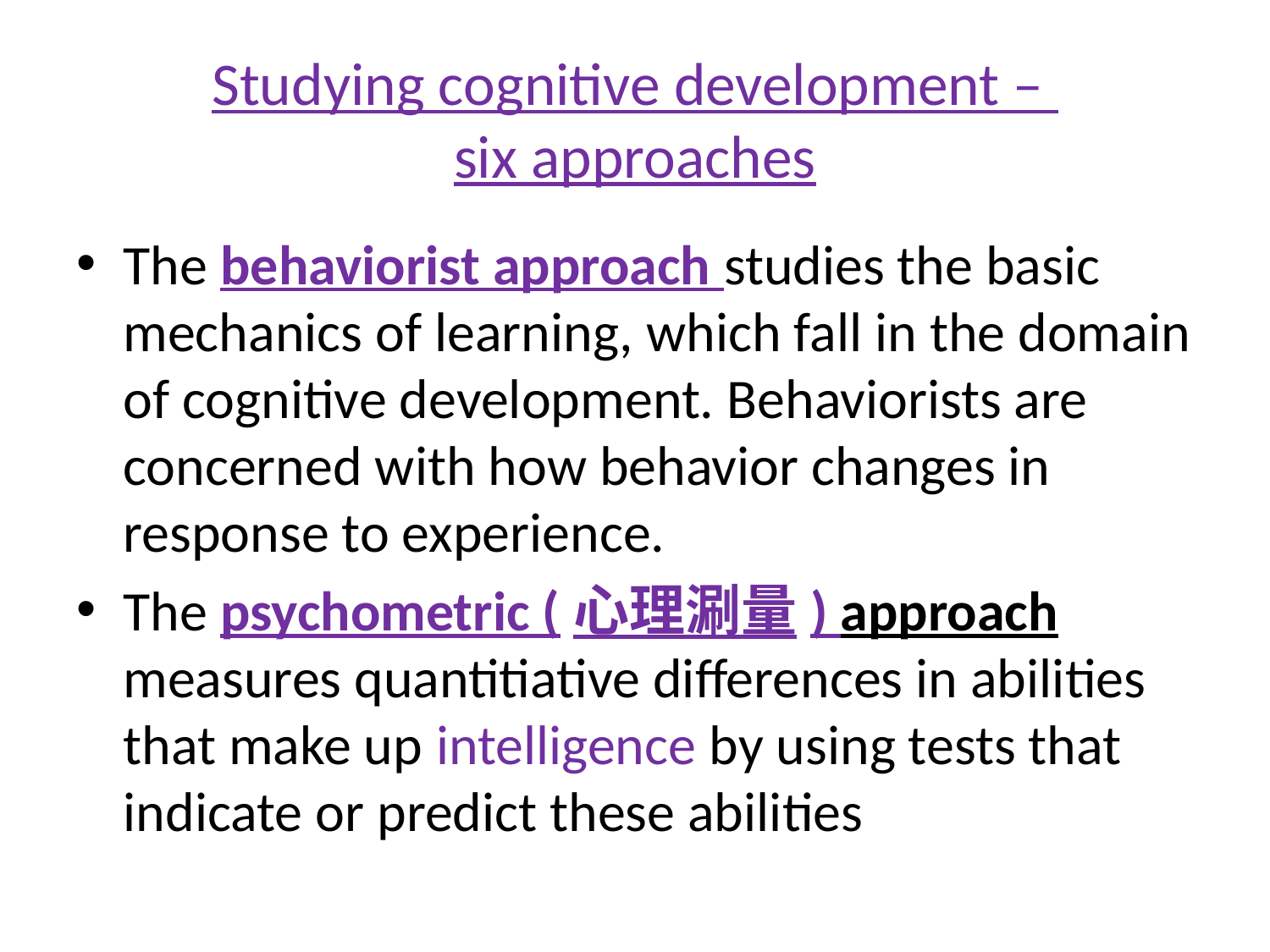

# Studying cognitive development – six approaches
The behaviorist approach studies the basic mechanics of learning, which fall in the domain of cognitive development. Behaviorists are concerned with how behavior changes in response to experience.
The psychometric (心理涮量) approach measures quantitiative differences in abilities that make up intelligence by using tests that indicate or predict these abilities